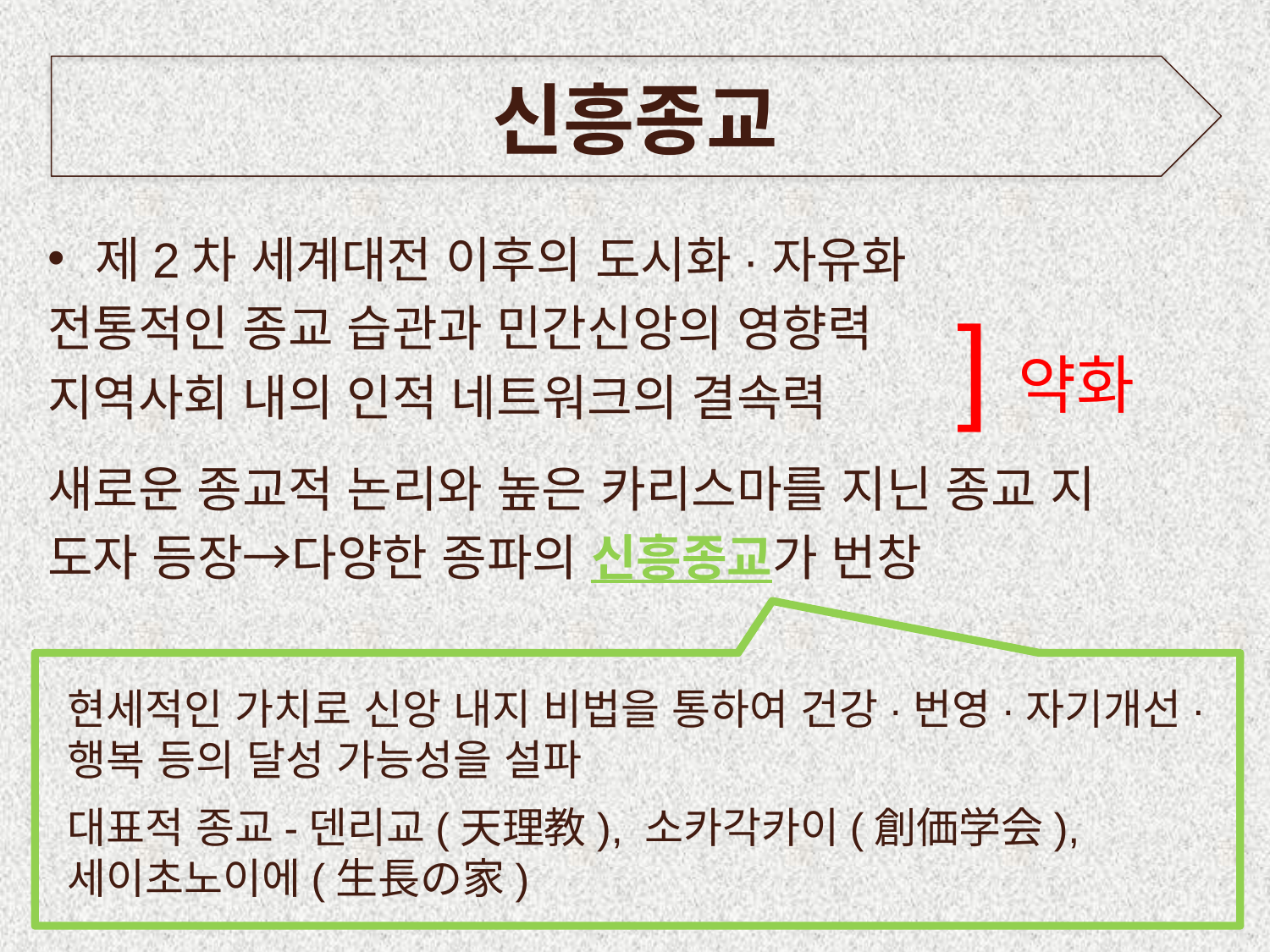

# 신흥종교

제2차 세계대전 이후의 도시화·자유화
전통적인 종교 습관과 민간신앙의 영향력
지역사회 내의 인적 네트워크의 결속력

새로운 종교적 논리와 높은 카리스마를 지닌 종교 지
도자 등장→다양한 종파의 신흥종교가 번창

]약화

현세적인 가치로 신앙 내지 비법을 통하여 건강·번영·자기개선·행복 등의 달성 가능성을 설파

대표적 종교-덴리교(天理教), 소카각카이(創価学会), 세이초노이에(生長の家)